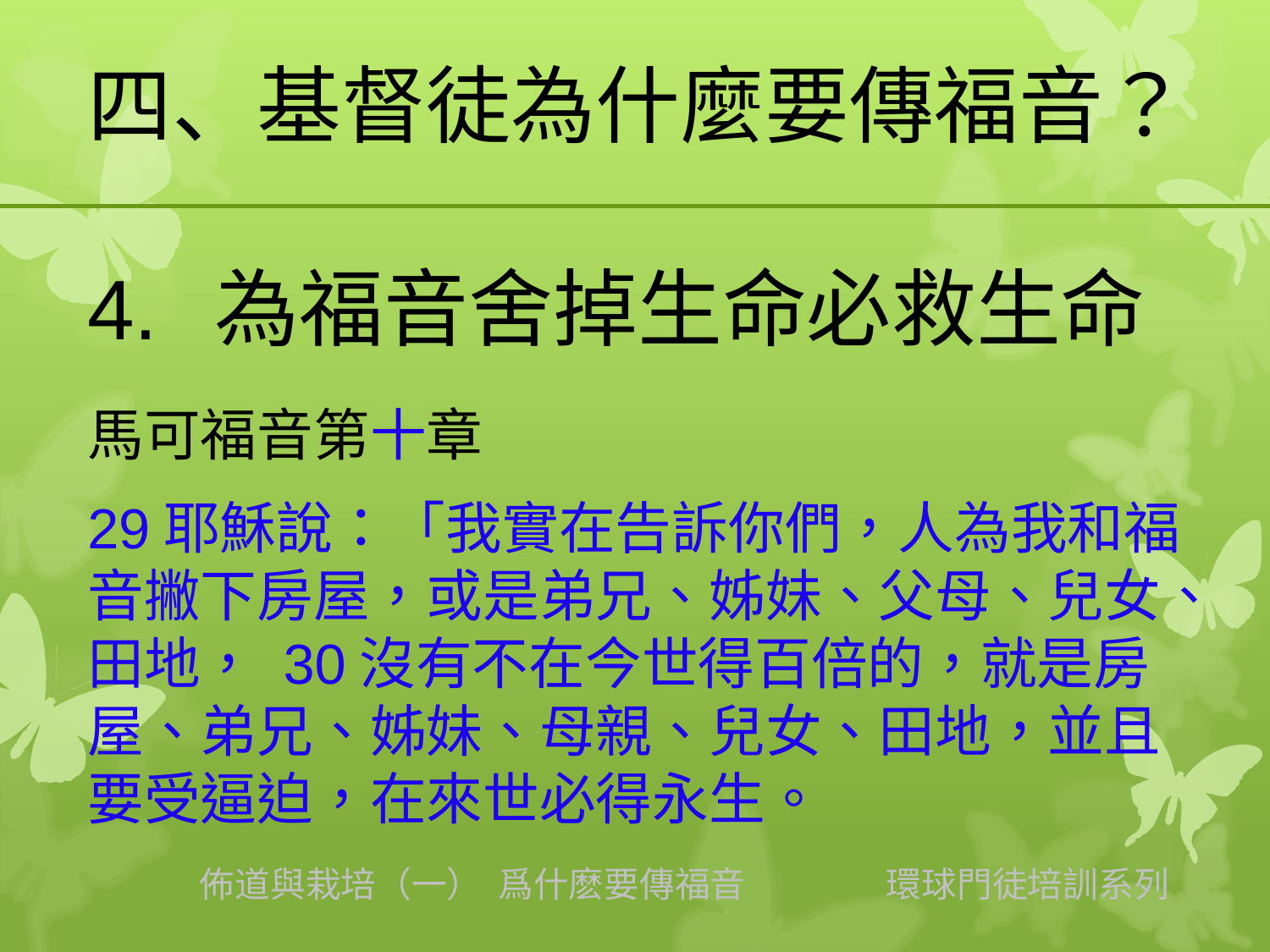

四、基督徒為什麼要傳福音？

為福音舍掉生命必救生命

馬可福音第十章

29耶穌說：「我實在告訴你們，人為我和福音撇下房屋，或是弟兄、姊妹、父母、兒女、田地， 30沒有不在今世得百倍的，就是房屋、弟兄、姊妹、母親、兒女、田地，並且要受逼迫，在來世必得永生。